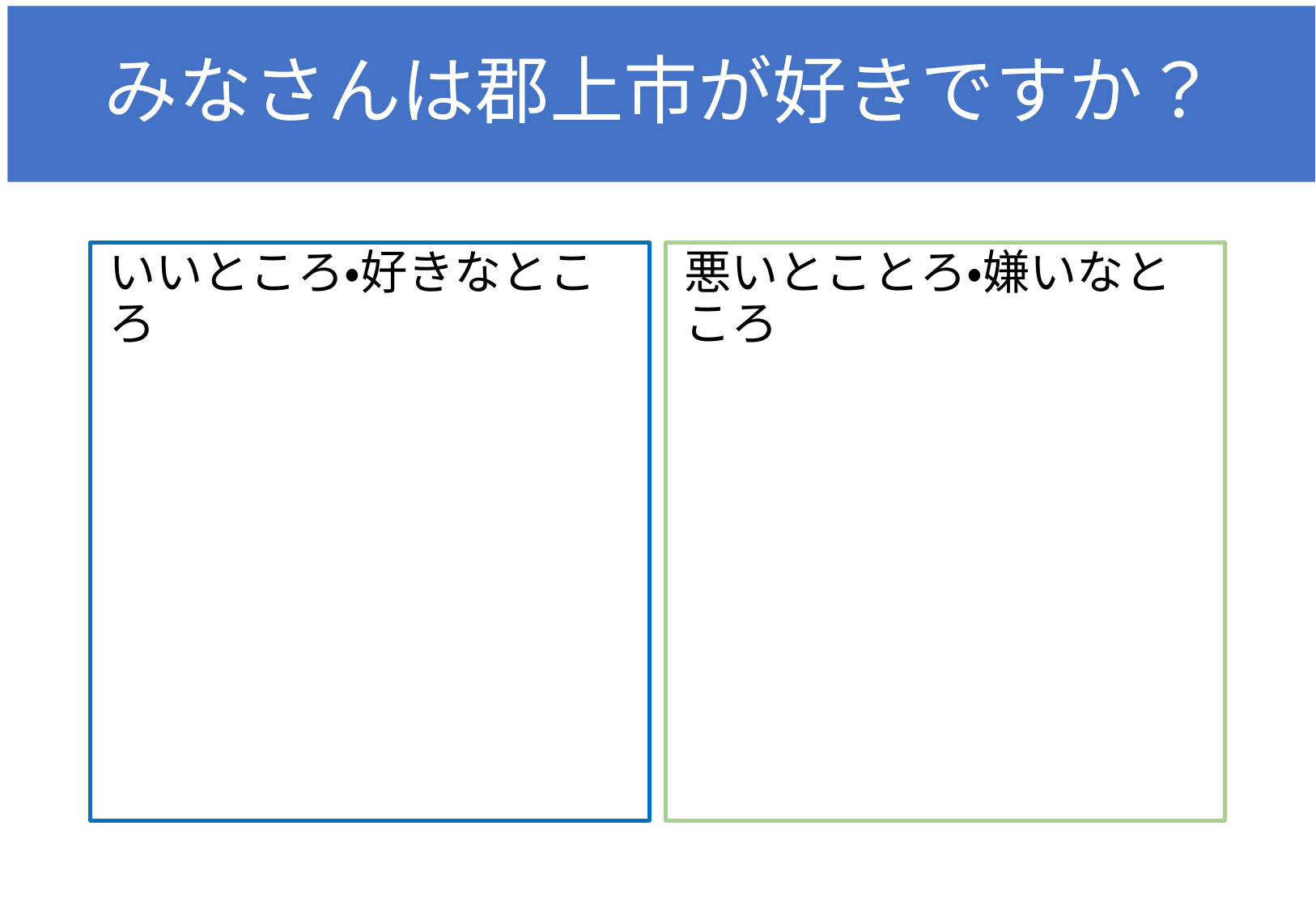

# みなさんは郡上市が好きですか？
いいところ・好きなところ
悪いとことろ・嫌いなところ